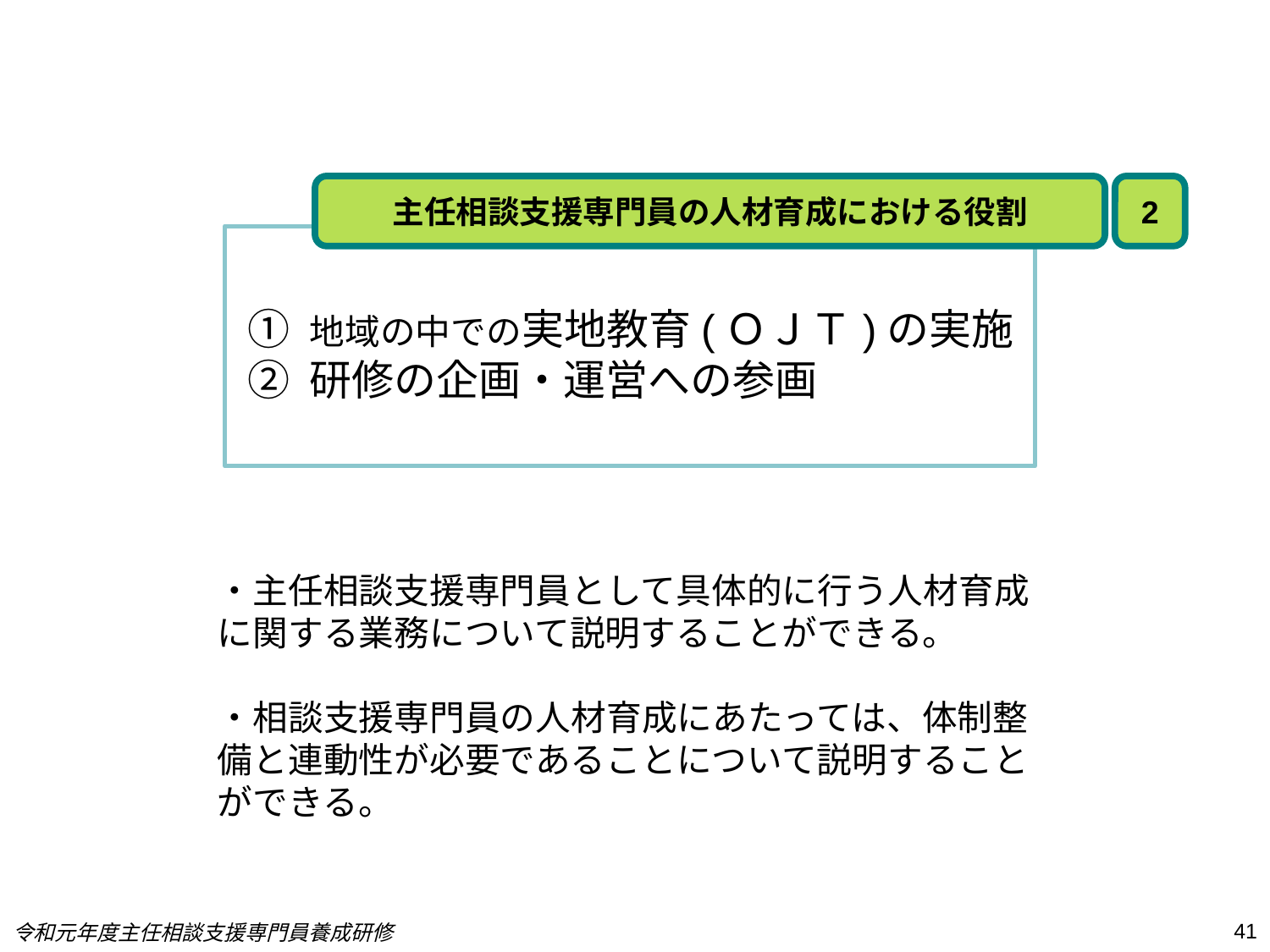

主任相談支援専門員の人材育成における役割
2

① 地域の中での実地教育(ＯＪＴ)の実施
② 研修の企画・運営への参画
・主任相談支援専門員として具体的に行う人材育成に関する業務について説明することができる。

・相談支援専門員の人材育成にあたっては、体制整備と連動性が必要であることについて説明することができる。
41
令和元年度主任相談支援専門員養成研修